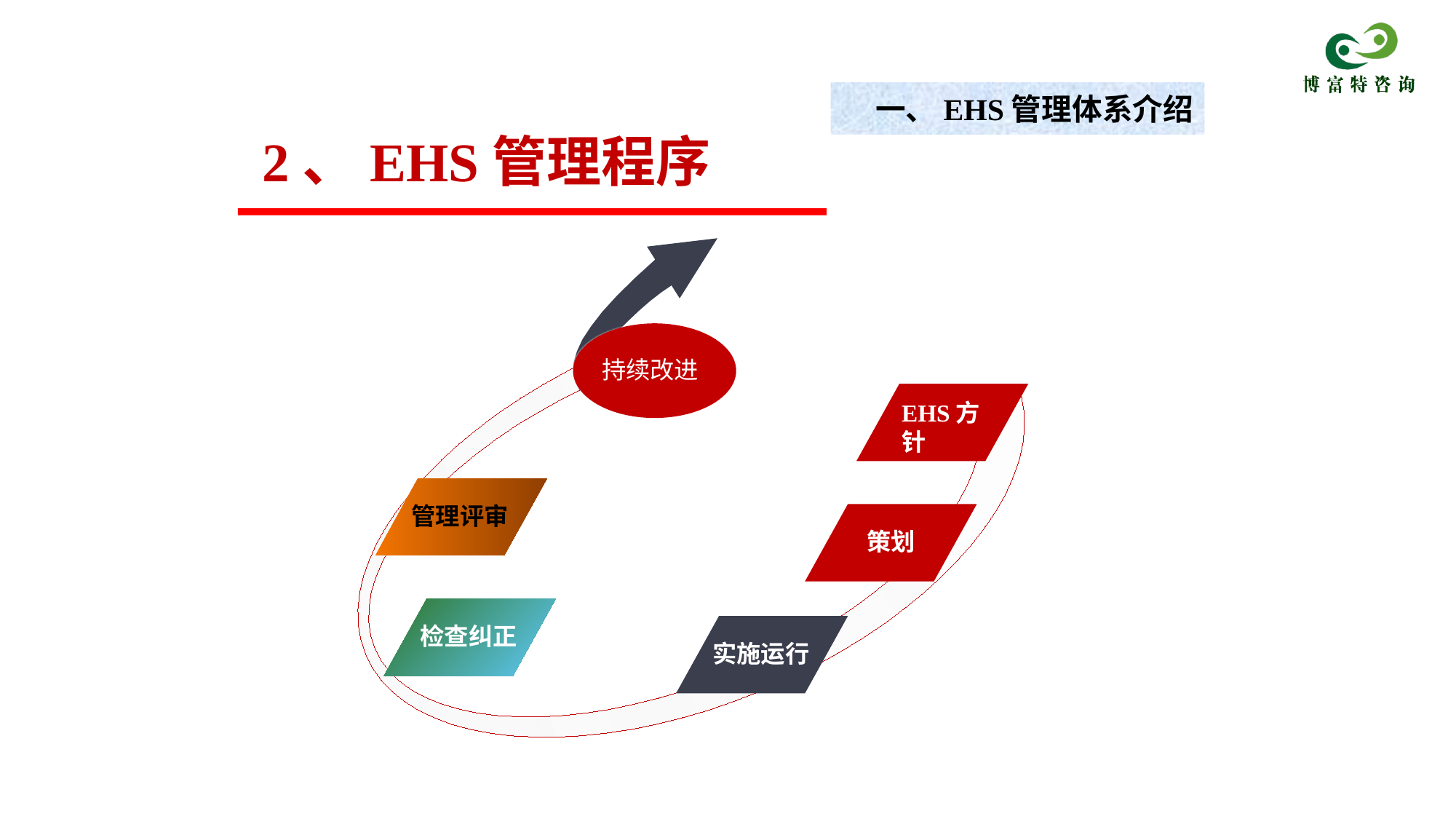

一、EHS管理体系介绍
 2、EHS管理程序

持续改进

EHS方针

管理评审

策划

检查纠正

实施运行